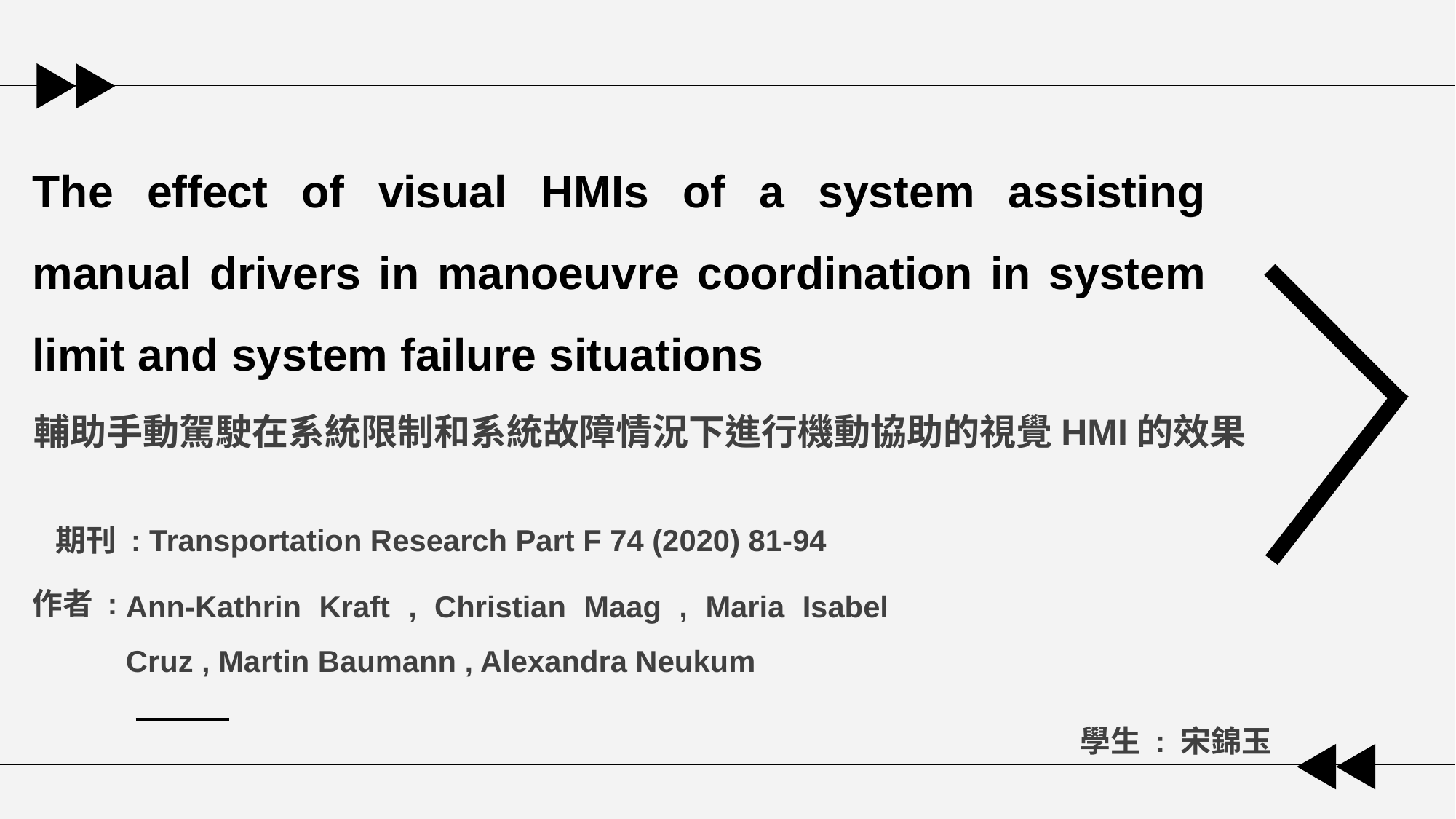

The effect of visual HMIs of a system assisting manual drivers in manoeuvre coordination in system limit and system failure situations
輔助手動駕駛在系統限制和系統故障情況下進行機動協助的視覺HMI的效果
期刊 : Transportation Research Part F 74 (2020) 81-94
Ann-Kathrin Kraft , Christian Maag , Maria Isabel Cruz , Martin Baumann , Alexandra Neukum
作者 :
學生 : 宋錦玉